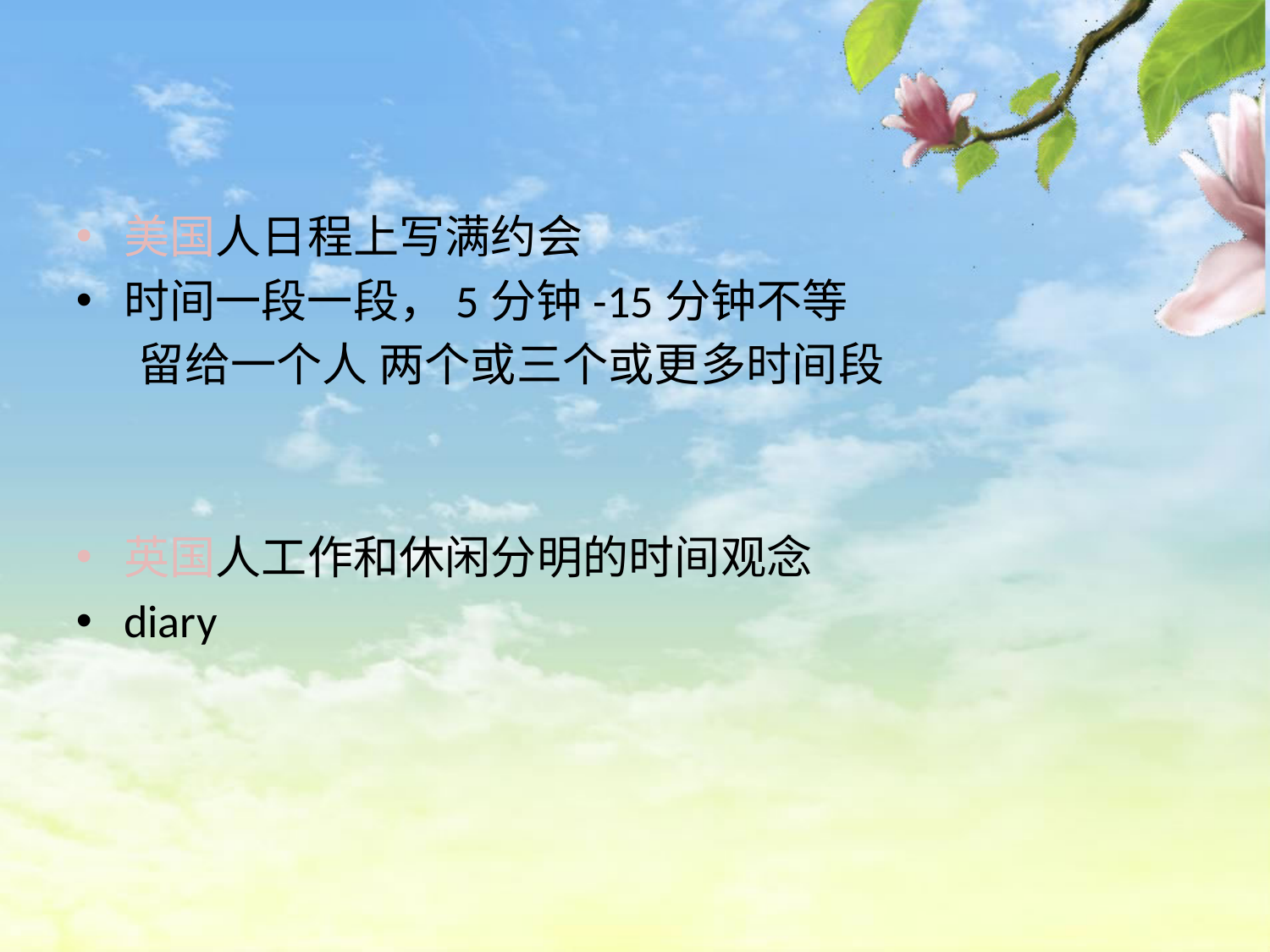

美国人日程上写满约会
时间一段一段，5分钟-15分钟不等
     留给一个人 两个或三个或更多时间段

英国人工作和休闲分明的时间观念
diary